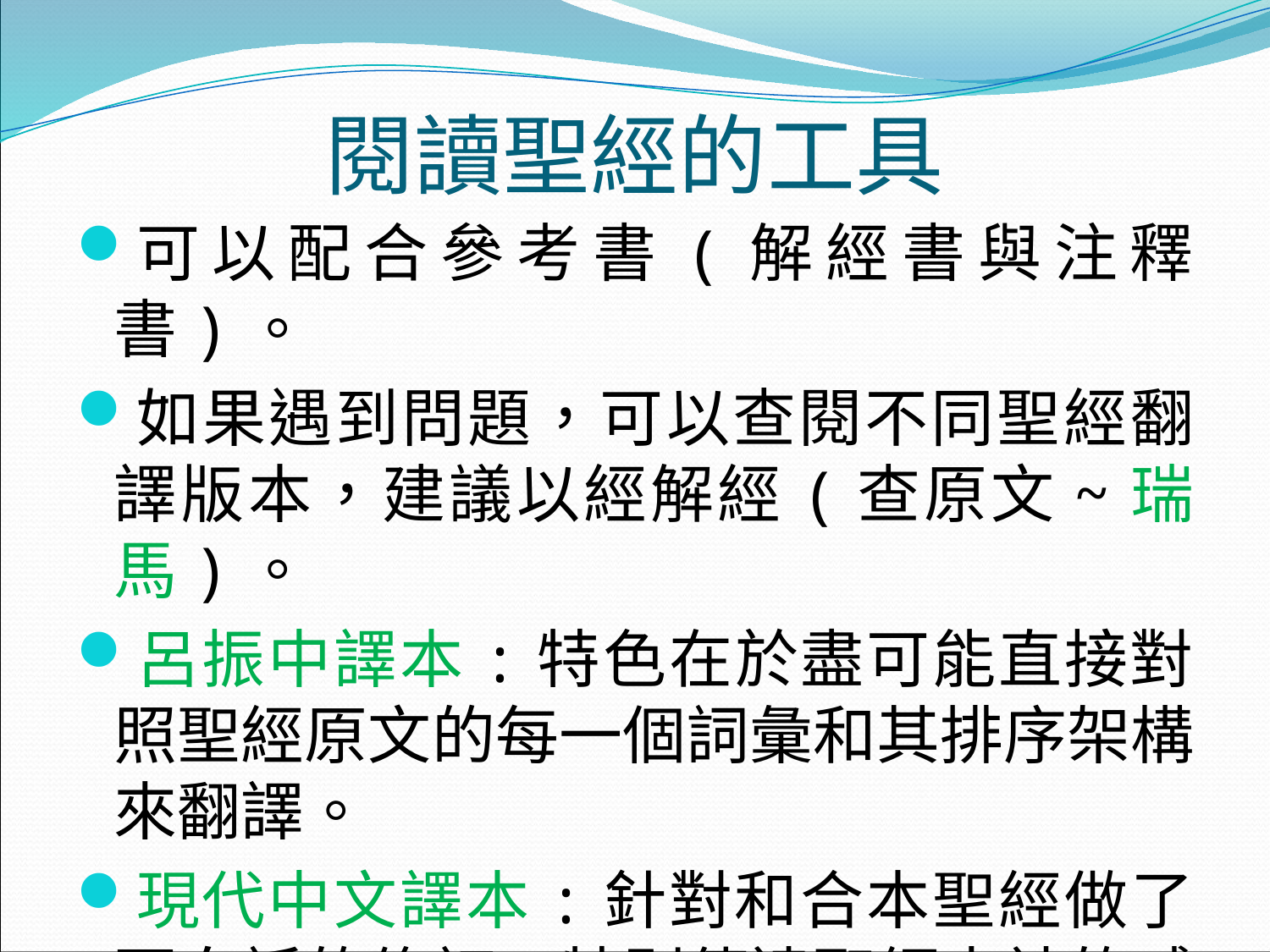

# 閱讀聖經的工具
可以配合參考書(解經書與注釋書)。
如果遇到問題，可以查閱不同聖經翻譯版本，建議以經解經(查原文~瑞馬)。
呂振中譯本:特色在於盡可能直接對照聖經原文的每一個詞彙和其排序架構來翻譯。
現代中文譯本:針對和合本聖經做了更白話的修訂，特別傳達聖經中神的感情面。